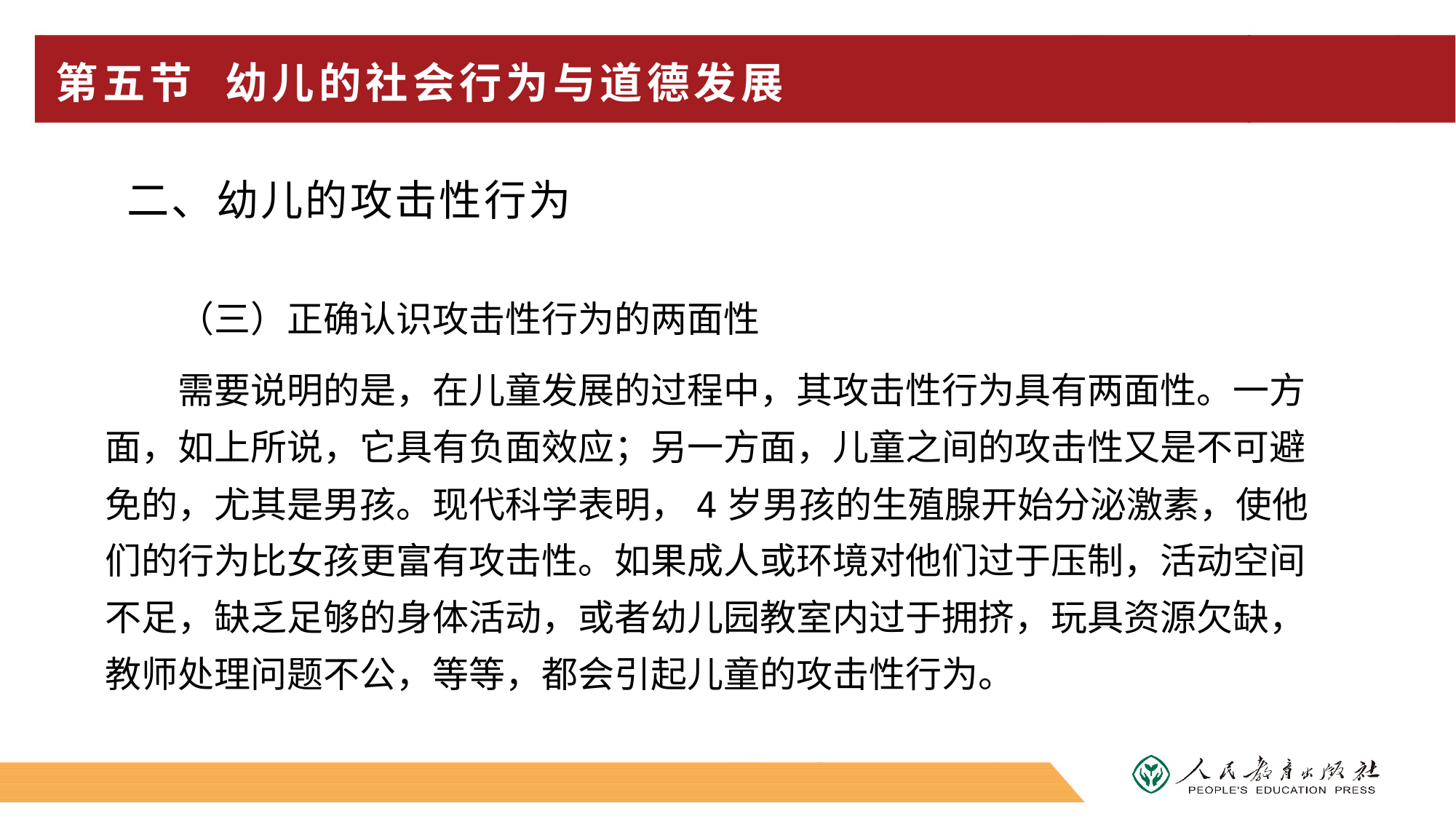

# 第五节  幼儿的社会行为与道德发展
 二、幼儿的攻击性行为
（三）正确认识攻击性行为的两面性
需要说明的是，在儿童发展的过程中，其攻击性行为具有两面性。一方面，如上所说，它具有负面效应；另一方面，儿童之间的攻击性又是不可避免的，尤其是男孩。现代科学表明，4岁男孩的生殖腺开始分泌激素，使他们的行为比女孩更富有攻击性。如果成人或环境对他们过于压制，活动空间不足，缺乏足够的身体活动，或者幼儿园教室内过于拥挤，玩具资源欠缺，教师处理问题不公，等等，都会引起儿童的攻击性行为。